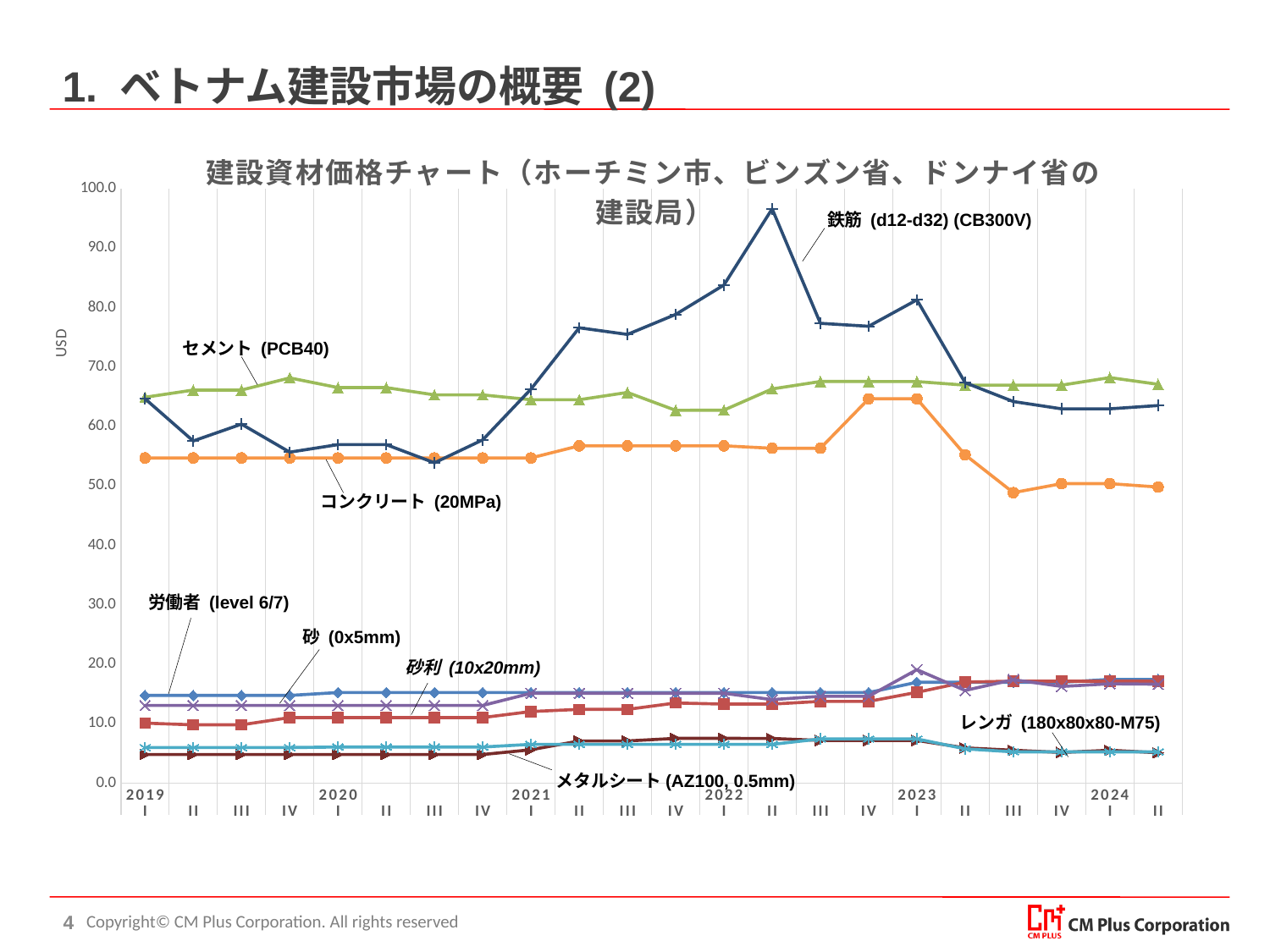

# 1. ベトナム建設市場の概要 (2)

### Chart: 建設資材価格チャート（ホーチミン市、ビンズン省、ドンナイ省の建設局）

| Category | Workers (level 6/7) | Cement (PCB40) | Concrete (20Mpa) | Metal sheet (AZ100, 0.5mm) | Gravel (10x20mm) | Sand (0x5mm) | Brick (180x80x80-M75) | Rebar (d12-d32) (CB300V) |
|---|---|---|---|---|---|---|---|---|
| 2019 | 14.739510204081633 | 64.89795918367346 | 54.69387755102041 | 4.8040816326530615 | 10.081632653061224 | 13.061224489795919 | 5.971428571428572 | 64.65306122448979 |
|  | 14.739510204081633 | 66.12244897959184 | 54.69387755102041 | 4.8040816326530615 | 9.795918367346939 | 13.061224489795919 | 5.971428571428572 | 57.55102040816327 |
|  | 14.739510204081633 | 66.12244897959184 | 54.69387755102041 | 4.8040816326530615 | 9.795918367346939 | 13.061224489795919 | 5.971428571428572 | 60.38775510204082 |
|  | 14.739510204081633 | 68.16326530612245 | 54.69387755102041 | 4.8040816326530615 | 11.020408163265307 | 13.061224489795919 | 5.971428571428572 | 55.6734693877551 |
| 2020 | 15.224204081632653 | 66.53061224489795 | 54.69387755102041 | 4.8040816326530615 | 11.020408163265307 | 13.061224489795919 | 6.0612244897959195 | 56.93877551020408 |
|  | 15.224204081632653 | 66.53061224489795 | 54.69387755102041 | 4.8040816326530615 | 11.020408163265307 | 13.061224489795919 | 6.0612244897959195 | 56.93877551020408 |
|  | 15.224204081632653 | 65.3061224489796 | 54.69387755102041 | 4.8040816326530615 | 11.020408163265307 | 13.061224489795919 | 6.0612244897959195 | 53.87755102040817 |
|  | 15.224204081632653 | 65.3061224489796 | 54.69387755102041 | 4.8040816326530615 | 11.020408163265307 | 13.061224489795919 | 6.0612244897959195 | 57.738775510204086 |
| 2021 | 15.224204081632653 | 64.48979591836735 | 54.69387755102041 | 5.5987755102040815 | 12.03265306122449 | 15.10204081632653 | 6.510204081632654 | 66.26938775510203 |
|  | 15.224204081632653 | 64.48979591836735 | 56.734693877551024 | 7.080408163265306 | 12.391836734693877 | 15.10204081632653 | 6.510204081632654 | 76.59591836734694 |
|  | 15.224204081632653 | 65.71428571428571 | 56.734693877551024 | 7.080408163265306 | 12.391836734693877 | 15.10204081632653 | 6.510204081632654 | 75.4734693877551 |
|  | 15.224204081632653 | 62.70873469387755 | 56.734693877551024 | 7.523102040816328 | 13.46938775510204 | 15.10204081632653 | 6.510204081632654 | 78.84081632653061 |
| 2022 | 15.22422126745435 | 62.73620408163265 | 56.734693877551024 | 7.523102040816328 | 13.289795918367346 | 15.10204081632653 | 6.514693877551021 | 83.7795918367347 |
|  | 15.22422126745435 | 66.30764081632654 | 56.326510204081636 | 7.504244897959185 | 13.289795918367346 | 14.03061224489796 | 6.514693877551021 | 96.60244897959186 |
|  | 15.22422126745435 | 67.55481632653063 | 56.326510204081636 | 7.176400000000001 | 13.738775510204082 | 14.591836734693878 | 7.426122448979592 | 77.34122448979592 |
|  | 15.22422126745435 | 67.55481632653063 | 64.64098367346939 | 7.176400000000001 | 13.738775510204082 | 14.591836734693878 | 7.426122448979592 | 76.84734693877552 |
| 2023 | 16.953544575725026 | 67.55100000000002 | 64.64098367346939 | 7.176400000000001 | 15.265306122448981 | 19.081632653061227 | 7.426122448979592 | 81.2922448979592 |
|  | 16.953544575725026 | 66.93877551020408 | 55.224489795918366 | 5.910142857142858 | 16.987755102040815 | 15.584408163265307 | 5.755918367346939 | 67.36489795918368 |
|  | 16.953544575725026 | 66.93877551020408 | 48.85373877551021 | 5.520563265306123 | 17.142857142857142 | 17.38473469387755 | 5.253061224489796 | 64.1861224489796 |
|  | 16.953544575725026 | 66.93877551020408 | 50.375510204081635 | 5.146338775510205 | 17.142857142857142 | 16.250938775510203 | 5.253061224489796 | 62.96040816326531 |
| 2024 | 17.437940386680985 | 68.21616326530612 | 50.375510204081635 | 5.520563265306123 | 17.142857142857142 | 16.697551020408163 | 5.253061224489796 | 62.96040816326531 |
|  | 17.437940386680985 | 67.0824081632653 | 49.801893877551024 | 5.102248979591837 | 17.142857142857142 | 16.628857142857143 | 5.253061224489796 | 63.5126530612245 |
鉄筋 (d12-d32) (CB300V)
セメント (PCB40)
コンクリート (20MPa)
労働者 (level 6/7)
砂 (0x5mm)
砂利 (10x20mm)
レンガ (180x80x80-M75)
メタルシート(AZ100, 0.5mm)
4